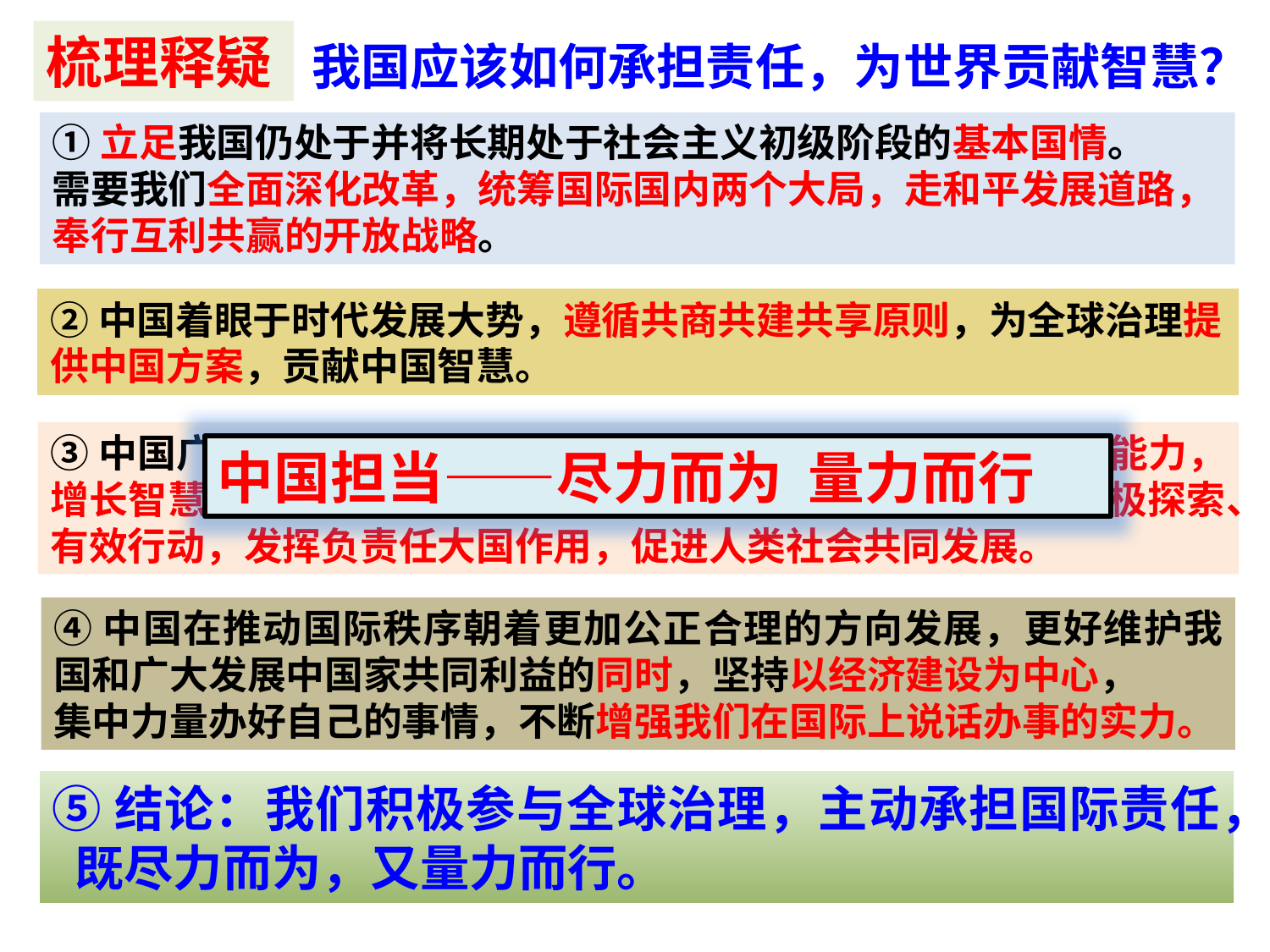

梳理释疑
我国应该如何承担责任，为世界贡献智慧？
①立足我国仍处于并将长期处于社会主义初级阶段的基本国情。
需要我们全面深化改革，统筹国际国内两个大局，走和平发展道路，奉行互利共赢的开放战略。
②中国着眼于时代发展大势，遵循共商共建共享原则，为全球治理提供中国方案，贡献中国智慧。
③中国广泛参与国际事务，在承担责任中不断积累经验，提升能力，增长智慧。同时，中国在解决人类面临的各种问题的过程中积极探索、有效行动，发挥负责任大国作用，促进人类社会共同发展。
中国担当——尽力而为  量力而行
④中国在推动国际秩序朝着更加公正合理的方向发展，更好维护我国和广大发展中国家共同利益的同时，坚持以经济建设为中心，
集中力量办好自己的事情，不断增强我们在国际上说话办事的实力。
⑤结论：我们积极参与全球治理，主动承担国际责任，  既尽力而为，又量力而行。